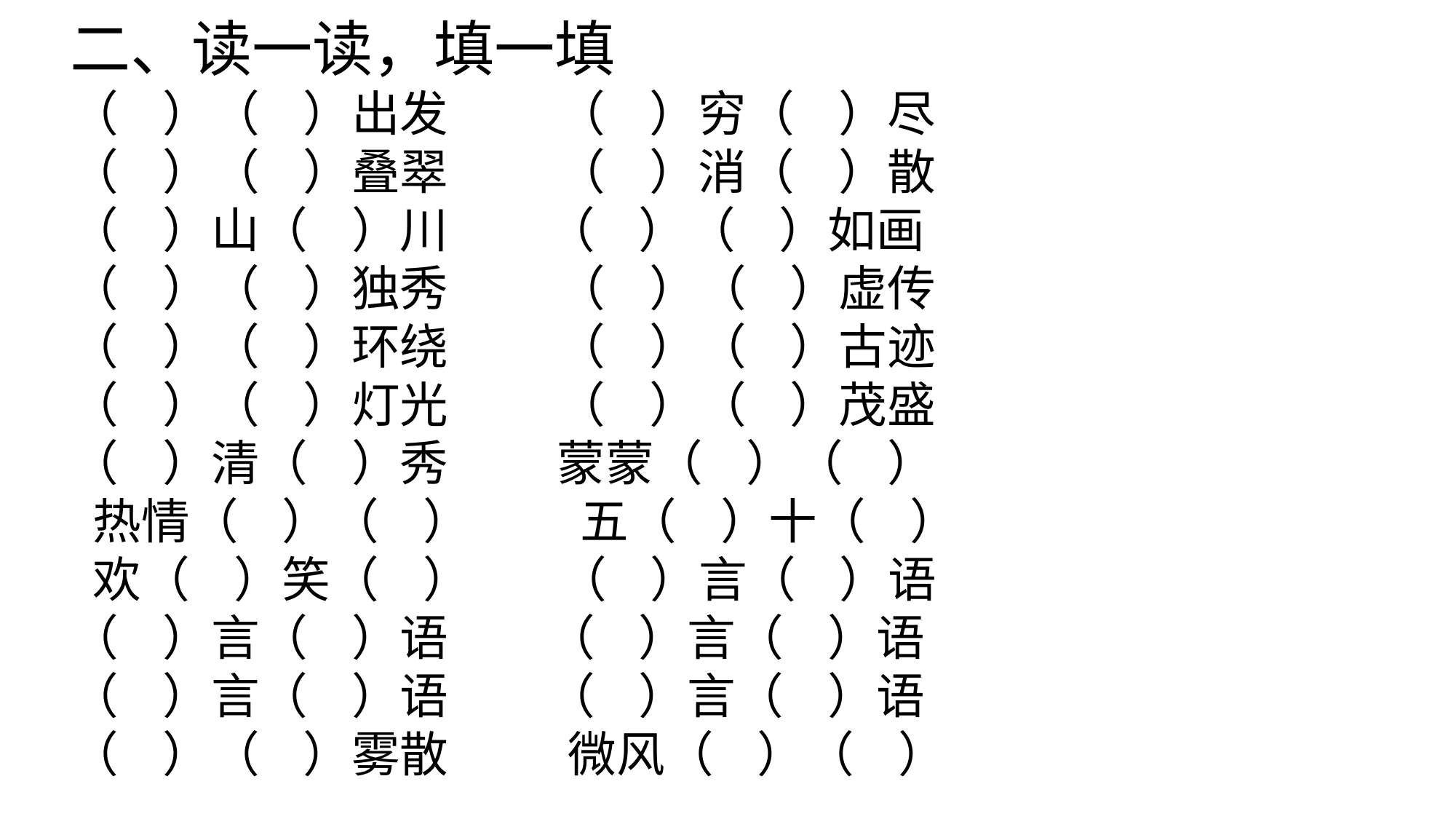

二、读一读，填一填
（    ）（    ）出发          （    ）穷（    ）尽
（    ）（    ）叠翠          （    ）消（    ）散
（    ）山（    ）川         （    ）（    ）如画
（    ）（    ）独秀          （    ）（    ）虚传
（    ）（    ）环绕          （    ）（    ）古迹
（    ）（    ）灯光          （    ）（    ）茂盛
（    ）清（    ）秀          蒙蒙（    ）（    ）
 热情（    ）（    ）          五（    ）十（    ）
 欢（    ）笑（    ）        （    ）言（    ）语
（    ）言（    ）语         （    ）言（    ）语
（    ）言（    ）语         （    ）言（    ）语
（    ）（    ）雾散           微风（    ）（    ）